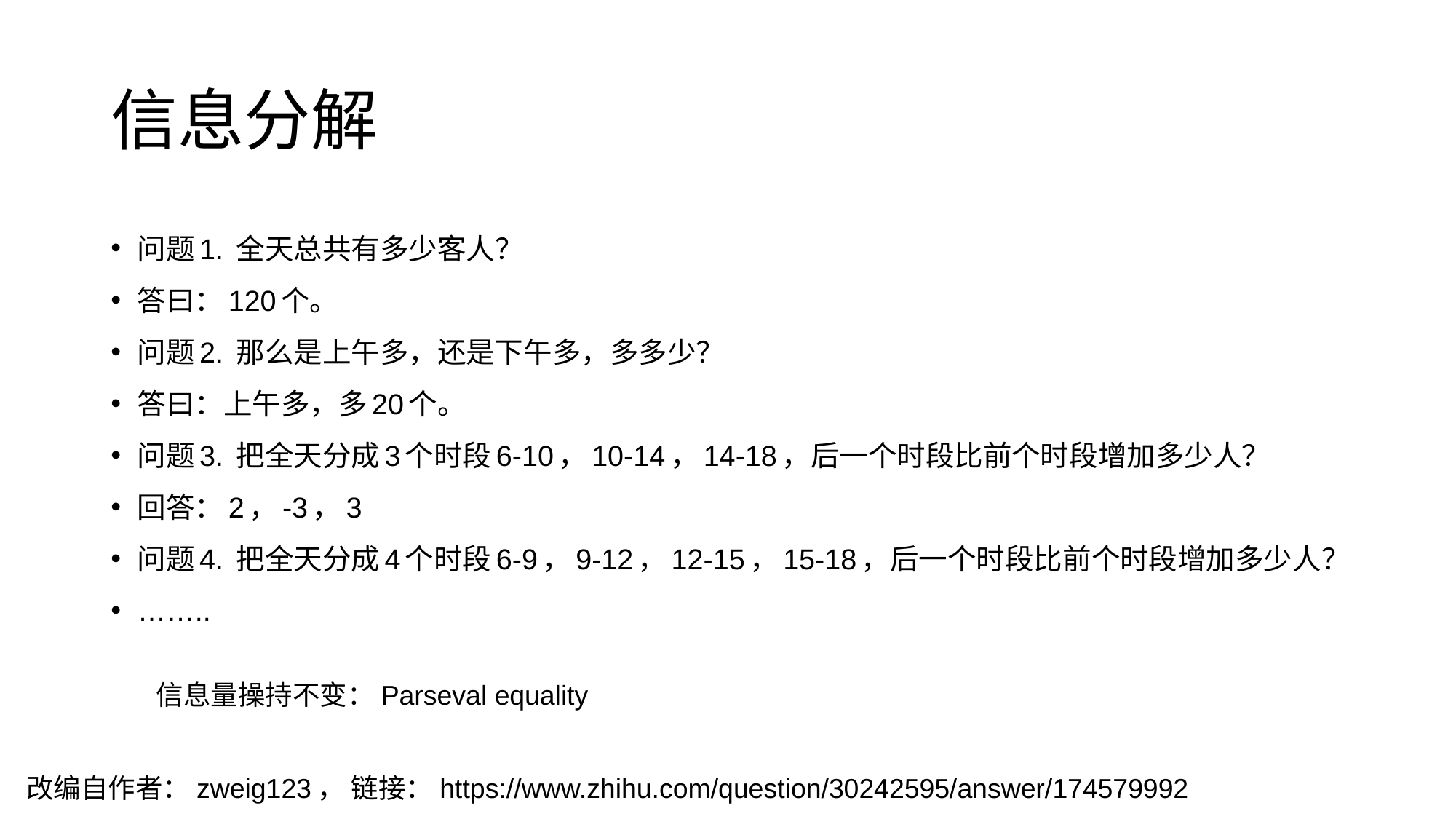

# 信息分解
问题1. 全天总共有多少客人？
答曰：120个。
问题2. 那么是上午多，还是下午多，多多少？
答曰：上午多，多20个。
问题3. 把全天分成3个时段6-10，10-14，14-18，后一个时段比前个时段增加多少人？
回答：2，-3，3
问题4. 把全天分成4个时段6-9，9-12，12-15，15-18，后一个时段比前个时段增加多少人？
……..
信息量操持不变：Parseval equality
改编自作者：zweig123， 链接：https://www.zhihu.com/question/30242595/answer/174579992